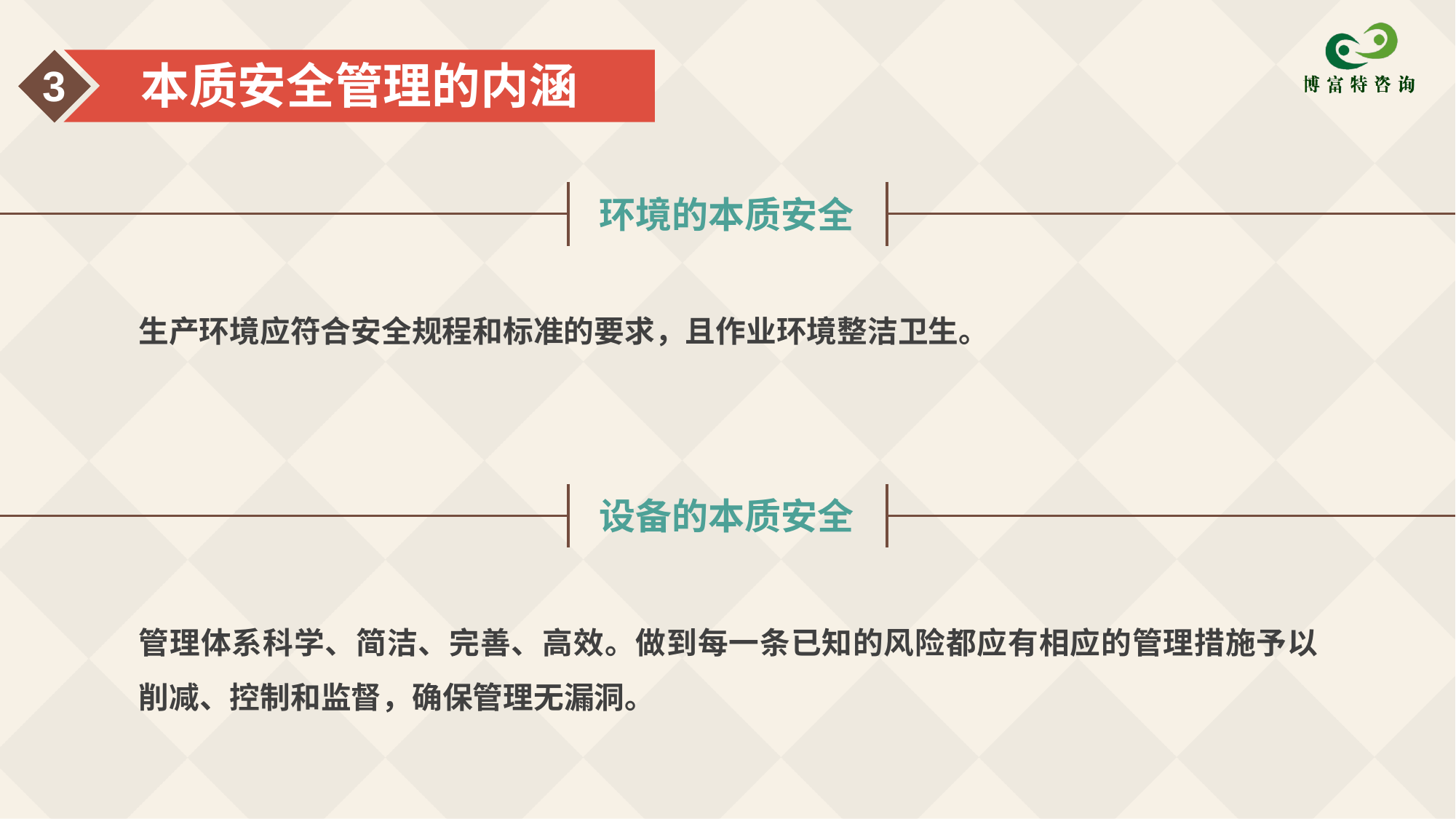

本质安全管理的内涵
3
环境的本质安全
生产环境应符合安全规程和标准的要求，且作业环境整洁卫生。
设备的本质安全
管理体系科学、简洁、完善、高效。做到每一条已知的风险都应有相应的管理措施予以削减、控制和监督，确保管理无漏洞。